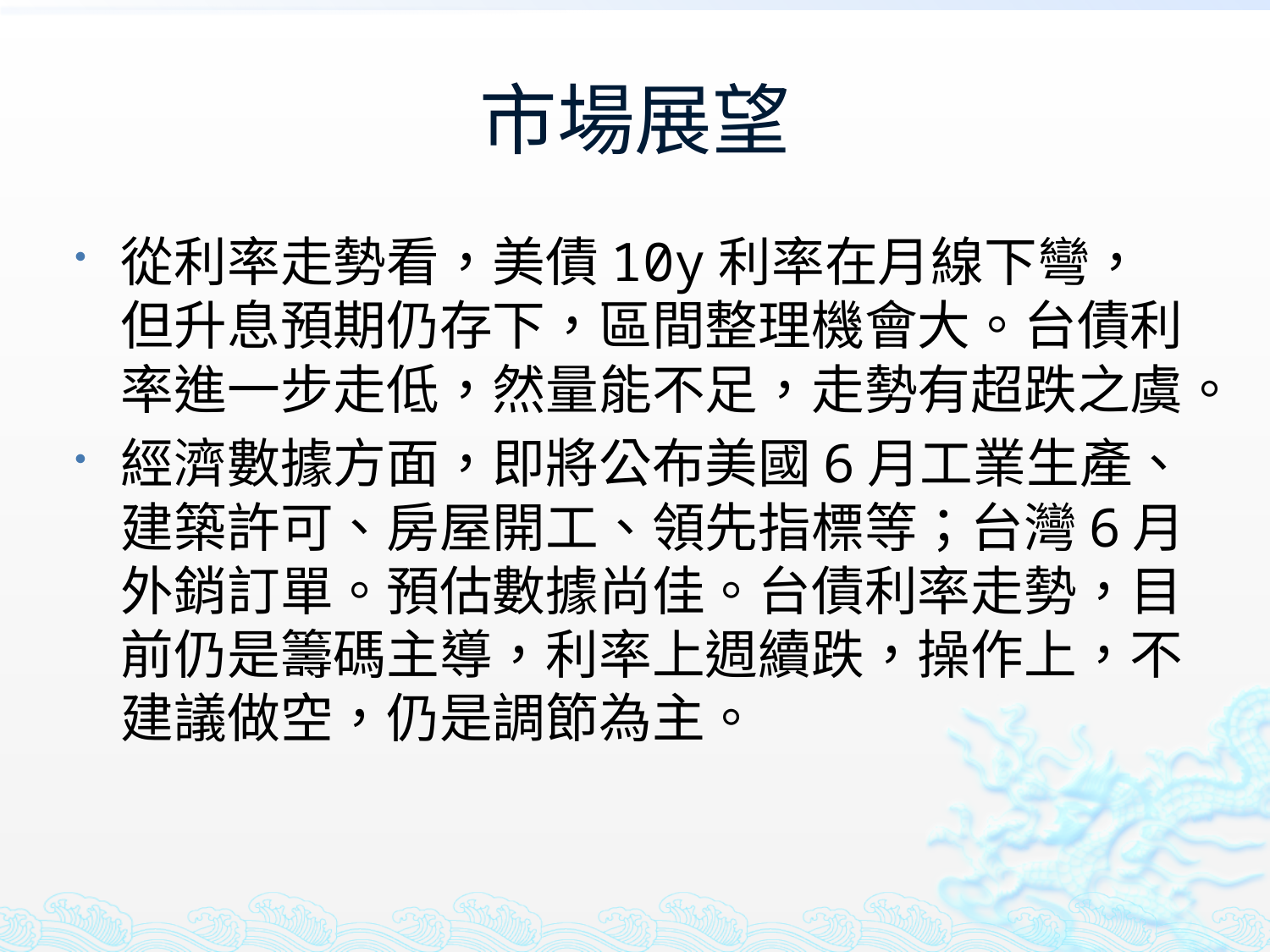

# 市場展望
從利率走勢看，美債10y利率在月線下彎，但升息預期仍存下，區間整理機會大。台債利率進一步走低，然量能不足，走勢有超跌之虞。
經濟數據方面，即將公布美國6月工業生產、建築許可、房屋開工、領先指標等；台灣6月外銷訂單。預估數據尚佳。台債利率走勢，目前仍是籌碼主導，利率上週續跌，操作上，不建議做空，仍是調節為主。